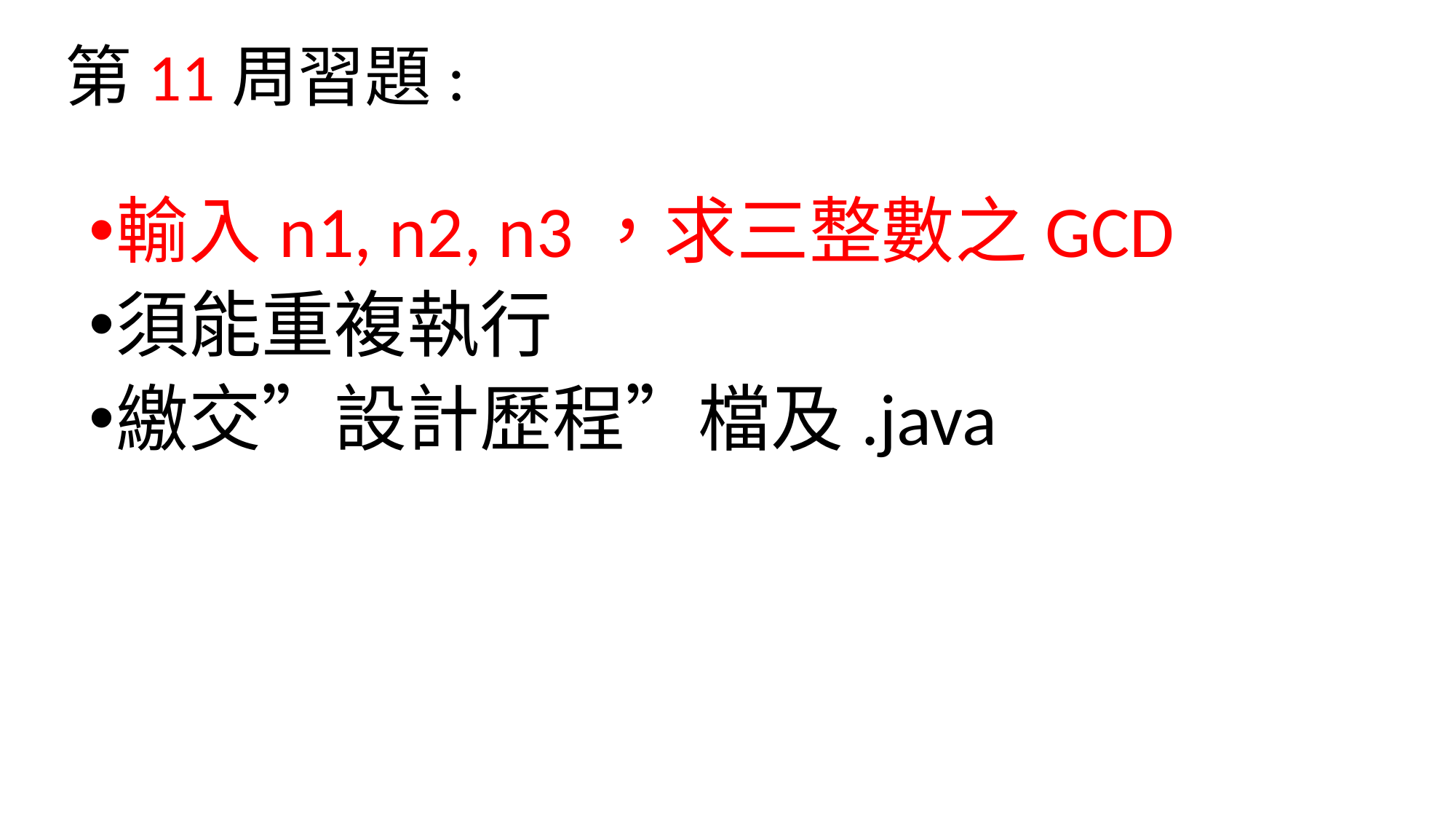

# 第11周習題:
輸入n1, n2, n3，求三整數之GCD
須能重複執行
繳交”設計歷程”檔及.java